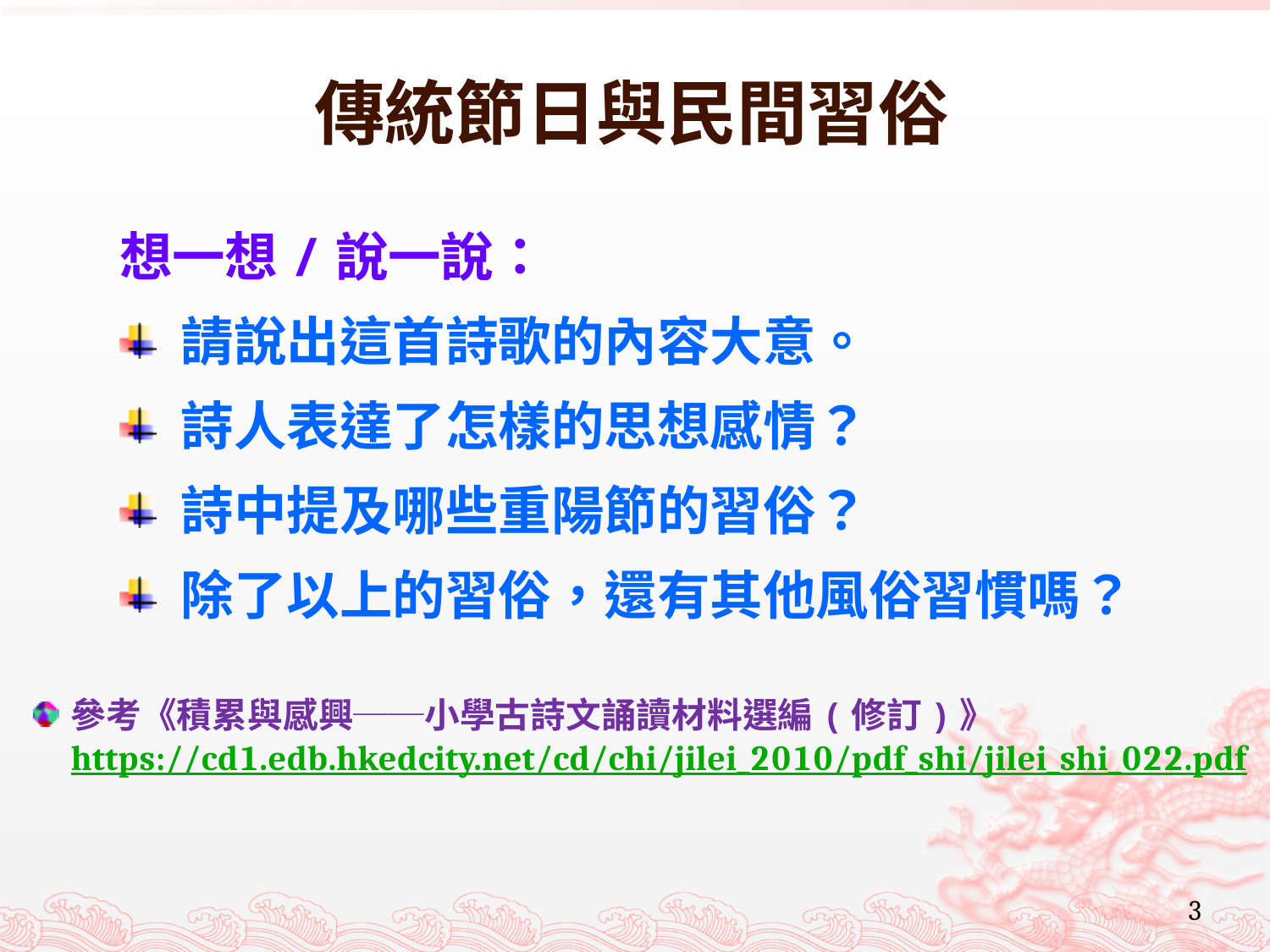

# 傳統節日與民間習俗
想一想/說一說：
 請說出這首詩歌的內容大意。
 詩人表達了怎樣的思想感情？
 詩中提及哪些重陽節的習俗？
 除了以上的習俗，還有其他風俗習慣嗎？

參考《積累與感興──小學古詩文誦讀材料選編(修訂)》 https://cd1.edb.hkedcity.net/cd/chi/jilei_2010/pdf_shi/jilei_shi_022.pdf

3